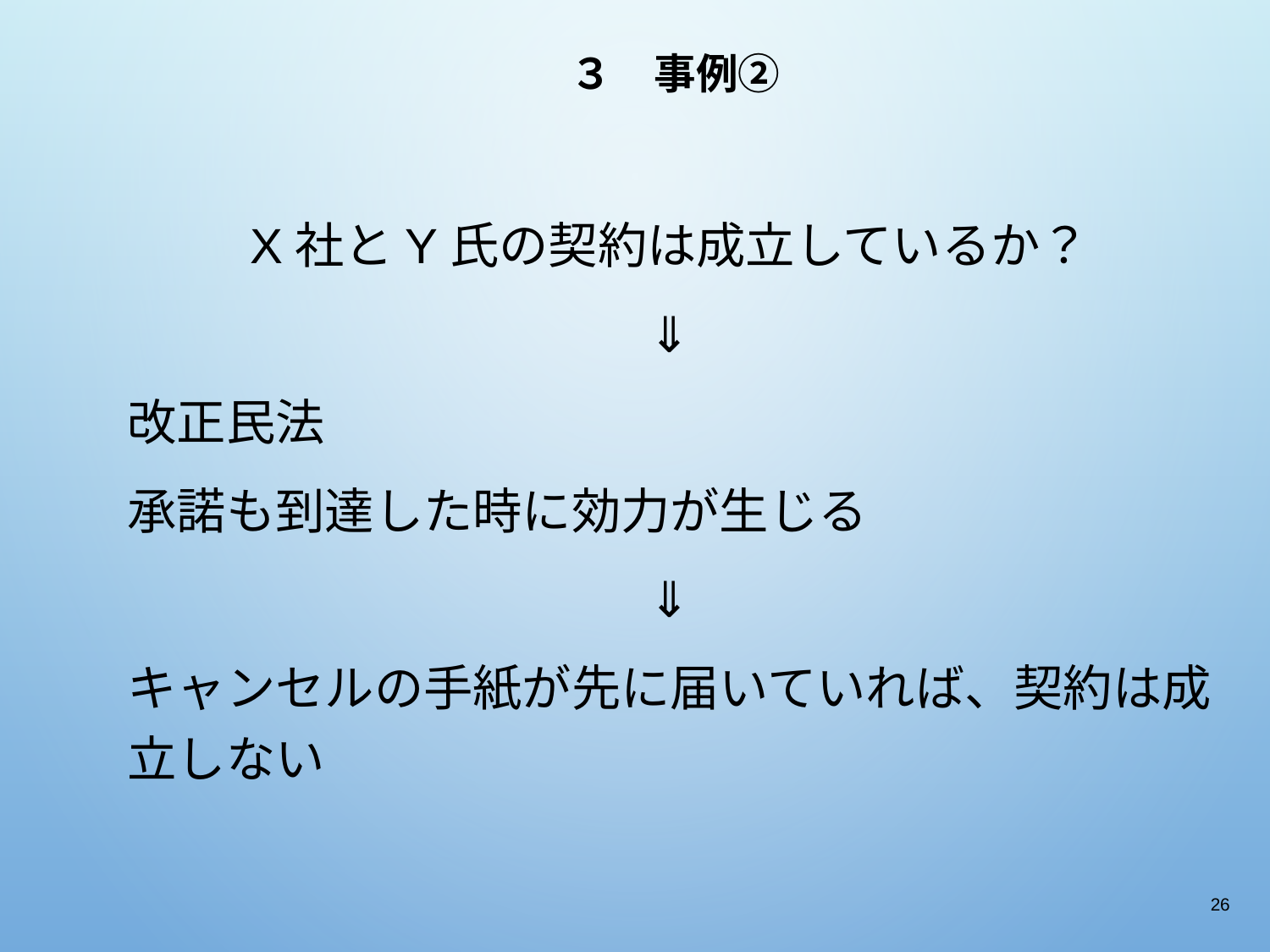

# ３　事例②
X社とY氏の契約は成立しているか？
⇓
改正民法
承諾も到達した時に効力が生じる
⇓
キャンセルの手紙が先に届いていれば、契約は成立しない

26